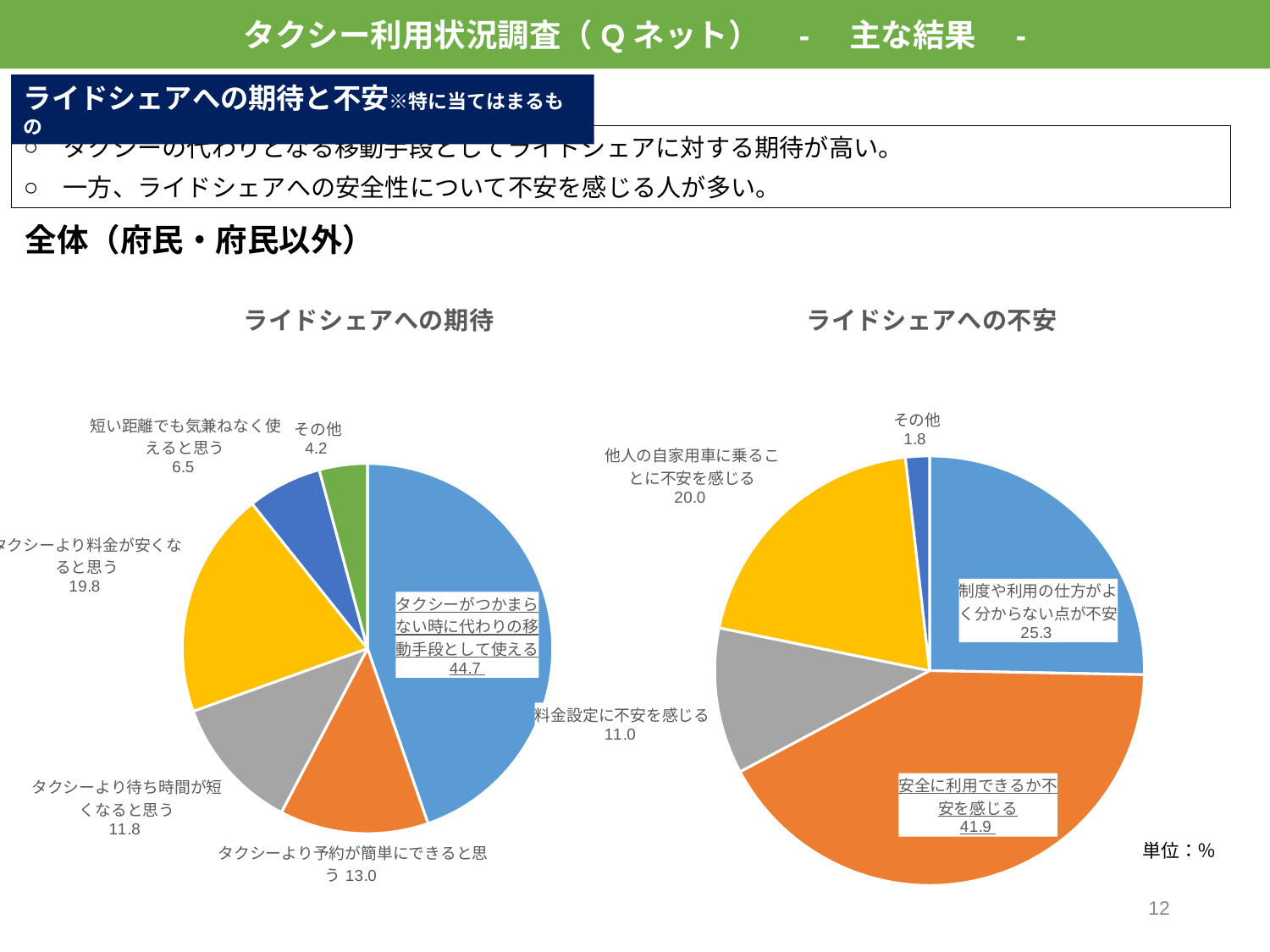

タクシー利用状況調査（Qネット）　-　主な結果　-
ライドシェアへの期待と不安※特に当てはまるもの
タクシーの代わりとなる移動手段としてライドシェアに対する期待が高い。
一方、ライドシェアへの安全性について不安を感じる人が多い。
全体（府民・府民以外）

### Chart: ライドシェアへの期待

| Category |  |
|---|---|
| タクシーがつかまらない時に代わりの移動手段として使える | 44.7 |
| タクシーより予約が簡単にできると思う | 13.0 |
| タクシーより待ち時間が短くなると思う | 11.799999999999999 |
| タクシーより料金が安くなると思う | 19.8 |
| 短い距離でも気兼ねなく使えると思う | 6.5 |
| その他 | 4.2 |

### Chart: ライドシェアへの不安

| Category |  |
|---|---|
| 制度や利用の仕方がよく分からない点が不安 | 25.3 |
| 安全に利用できるか不安を感じる | 41.9 |
| 料金設定に不安を感じる | 11.0 |
| 他人の自家用車に乗ることに不安を感じる | 20.0 |
| その他 | 1.7999999999999998 |
単位：％
12